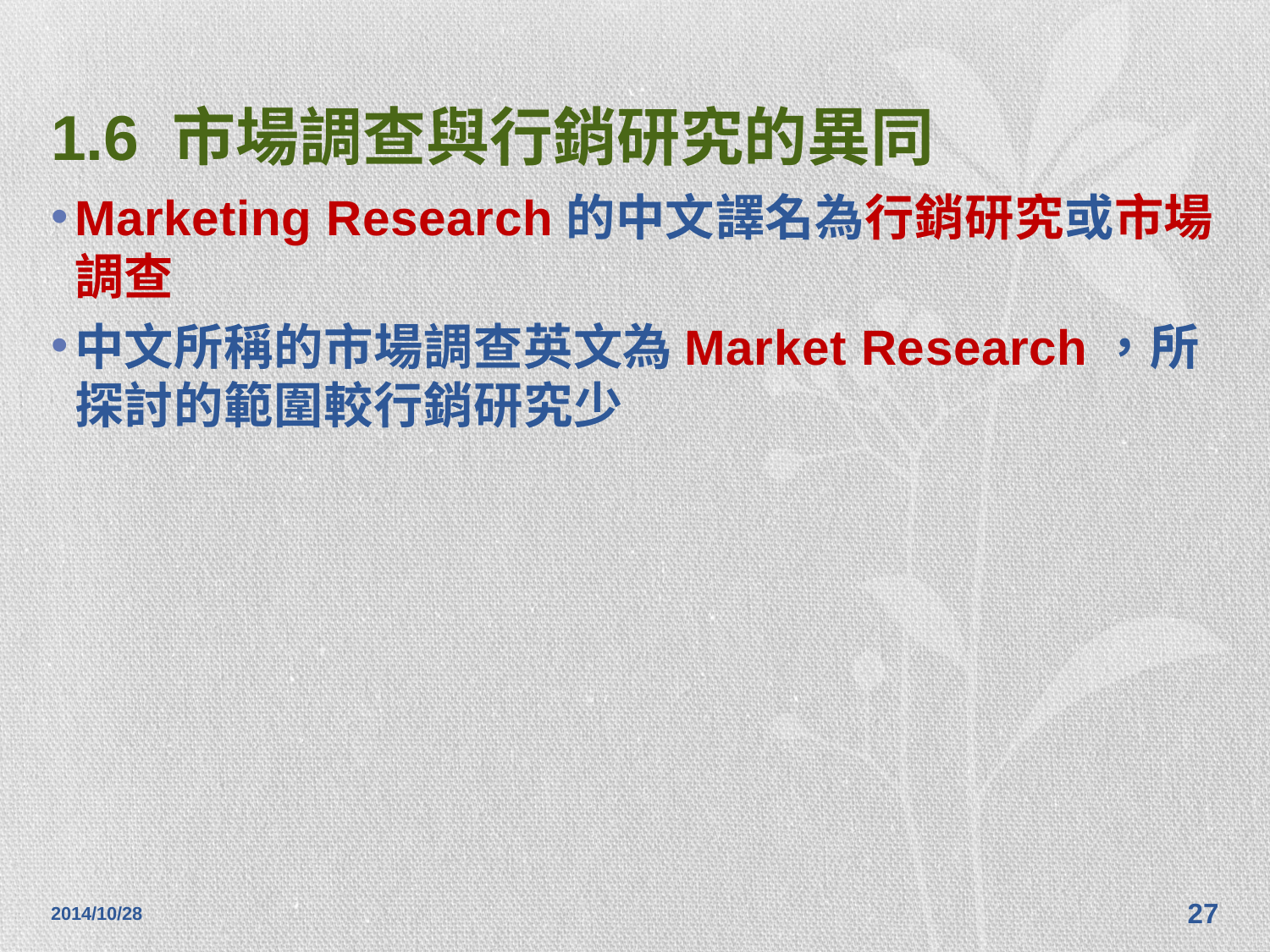

# 1.6 市場調查與行銷研究的異同
Marketing Research的中文譯名為行銷研究或市場調查
中文所稱的市場調查英文為Market Research，所探討的範圍較行銷研究少

2014/10/28
27